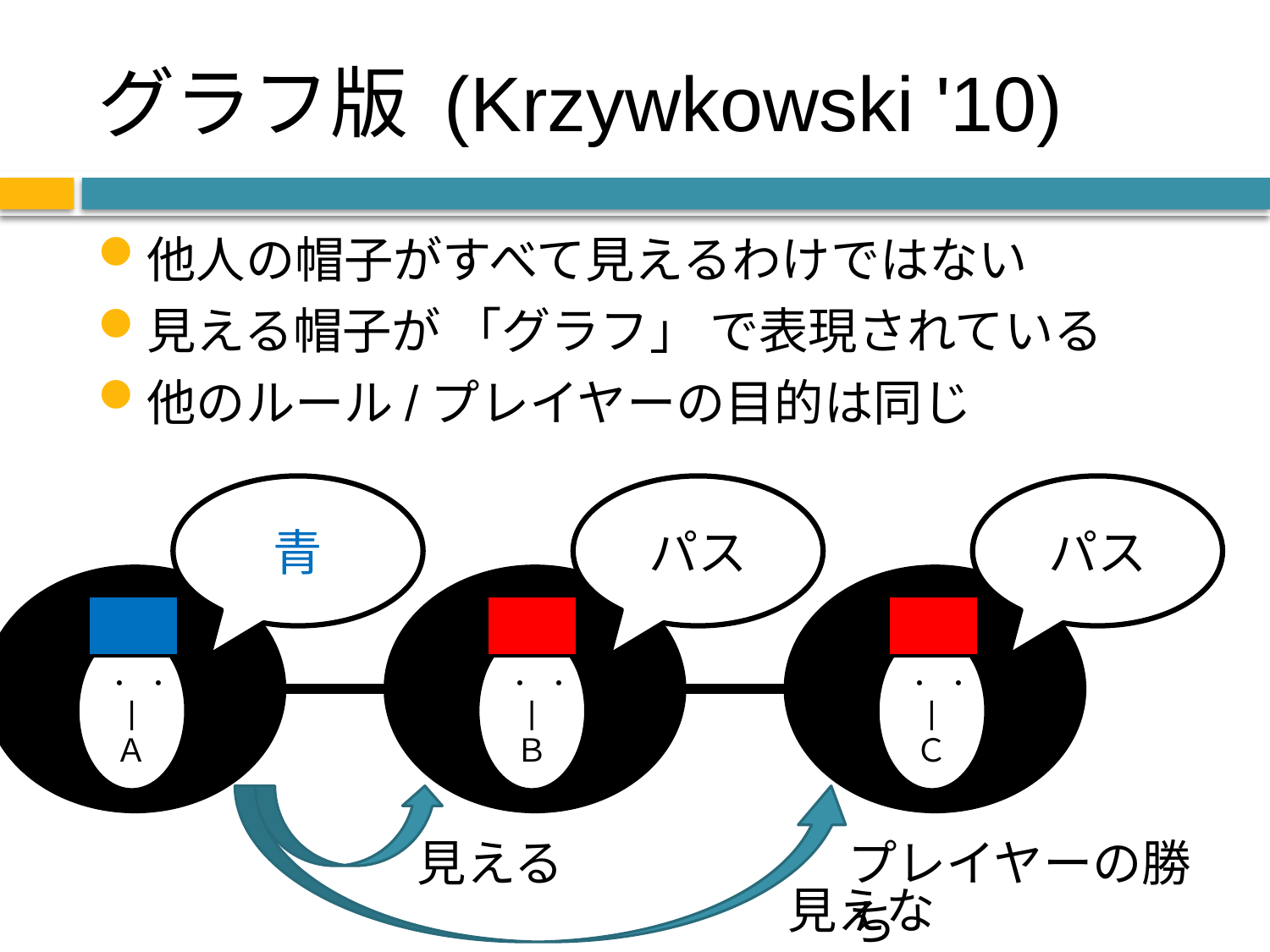

# グラフ版 (Krzywkowski '10)
他人の帽子がすべて見えるわけではない
見える帽子が 「グラフ」 で表現されている
他のルール/プレイヤーの目的は同じ
青
パス
パス

． ．
|
Ａ
． ．
|
Ｂ
． ．
|
Ｃ

見える
プレイヤーの勝ち
見えない